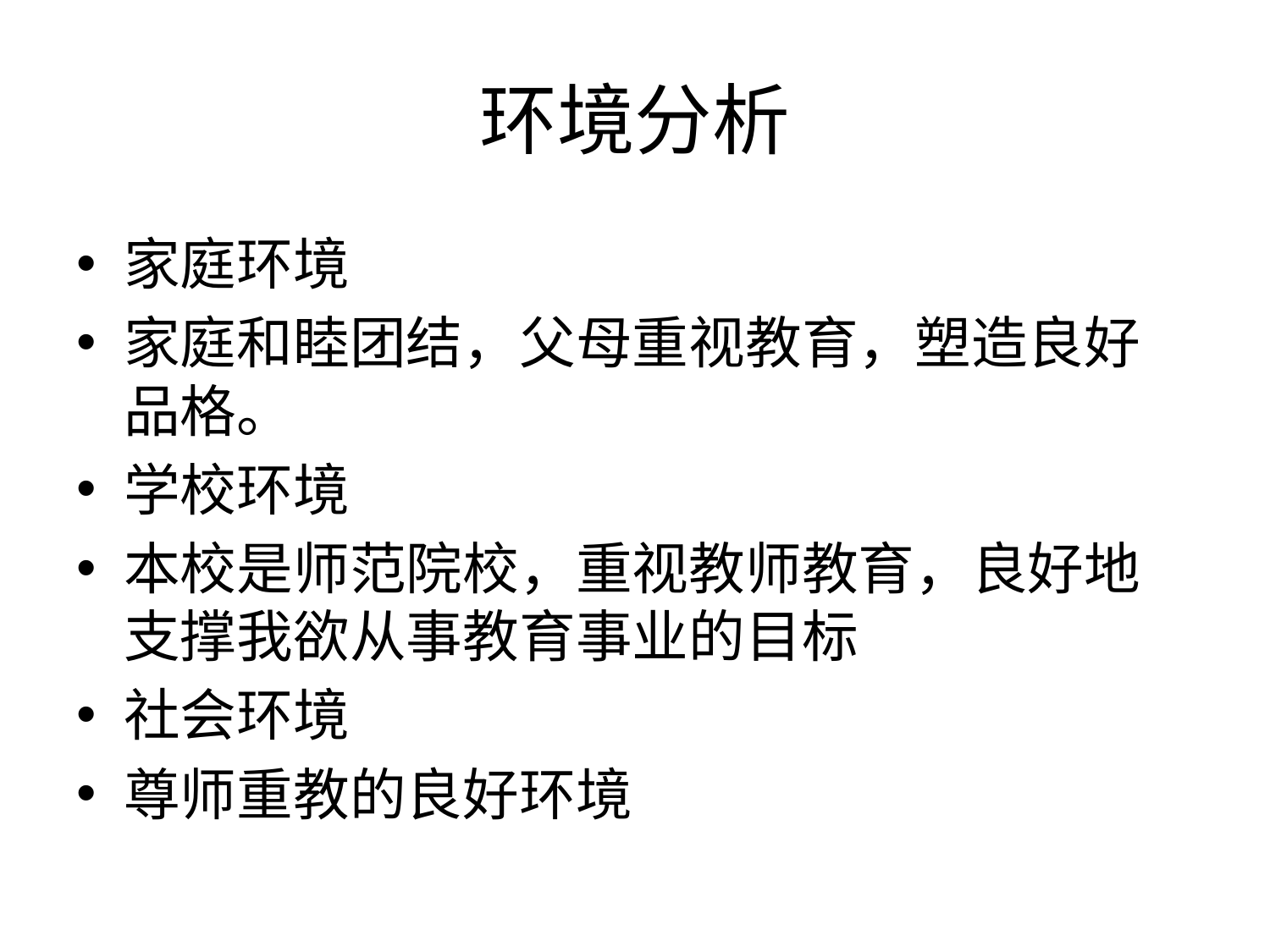

# 环境分析
家庭环境
家庭和睦团结，父母重视教育，塑造良好品格。
学校环境
本校是师范院校，重视教师教育，良好地支撑我欲从事教育事业的目标
社会环境
尊师重教的良好环境